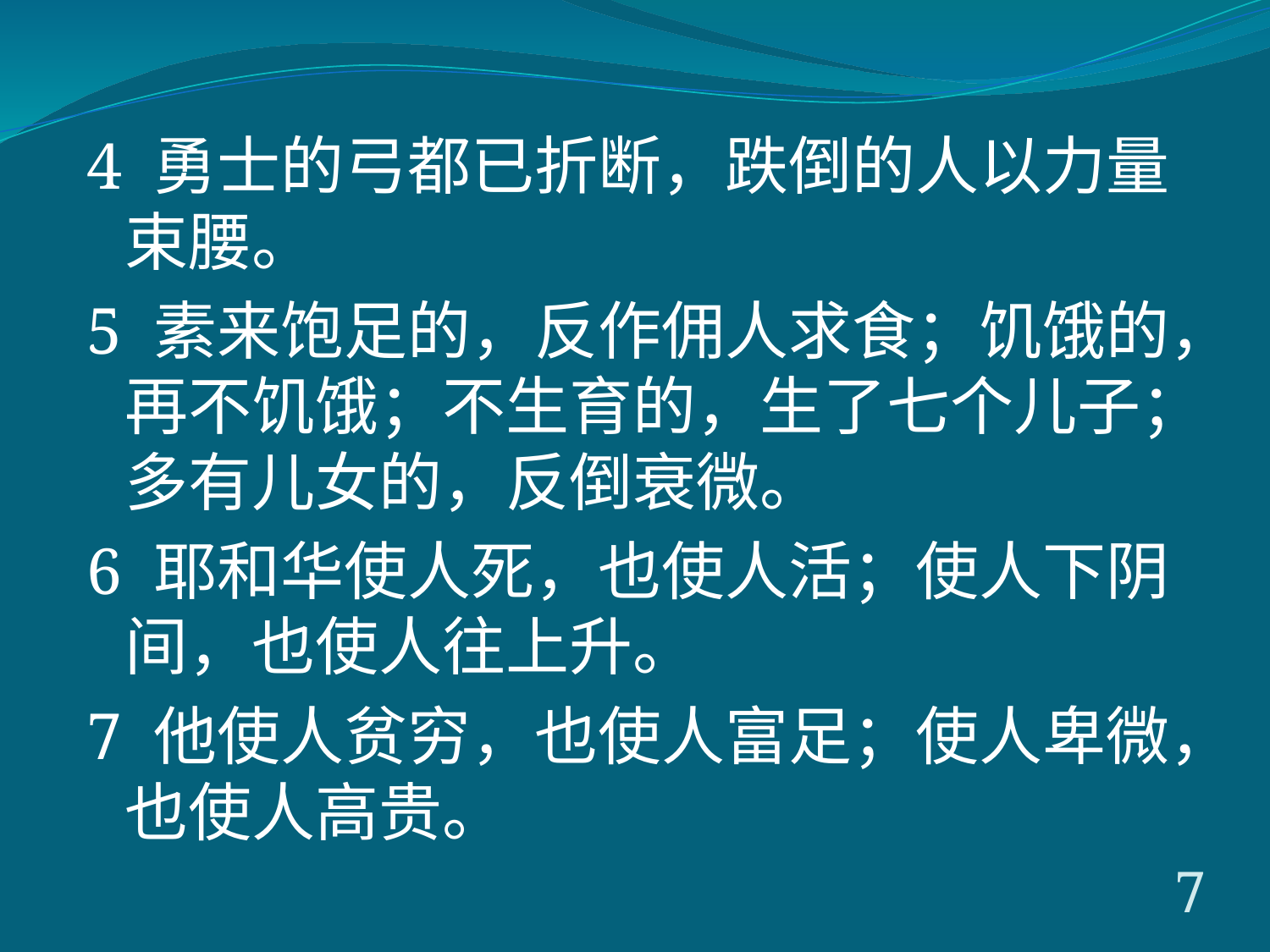

4 勇士的弓都已折断，跌倒的人以力量束腰。
5 素来饱足的，反作佣人求食；饥饿的，再不饥饿；不生育的，生了七个儿子；多有儿女的，反倒衰微。
6 耶和华使人死，也使人活；使人下阴间，也使人往上升。
7 他使人贫穷，也使人富足；使人卑微，也使人高贵。
7